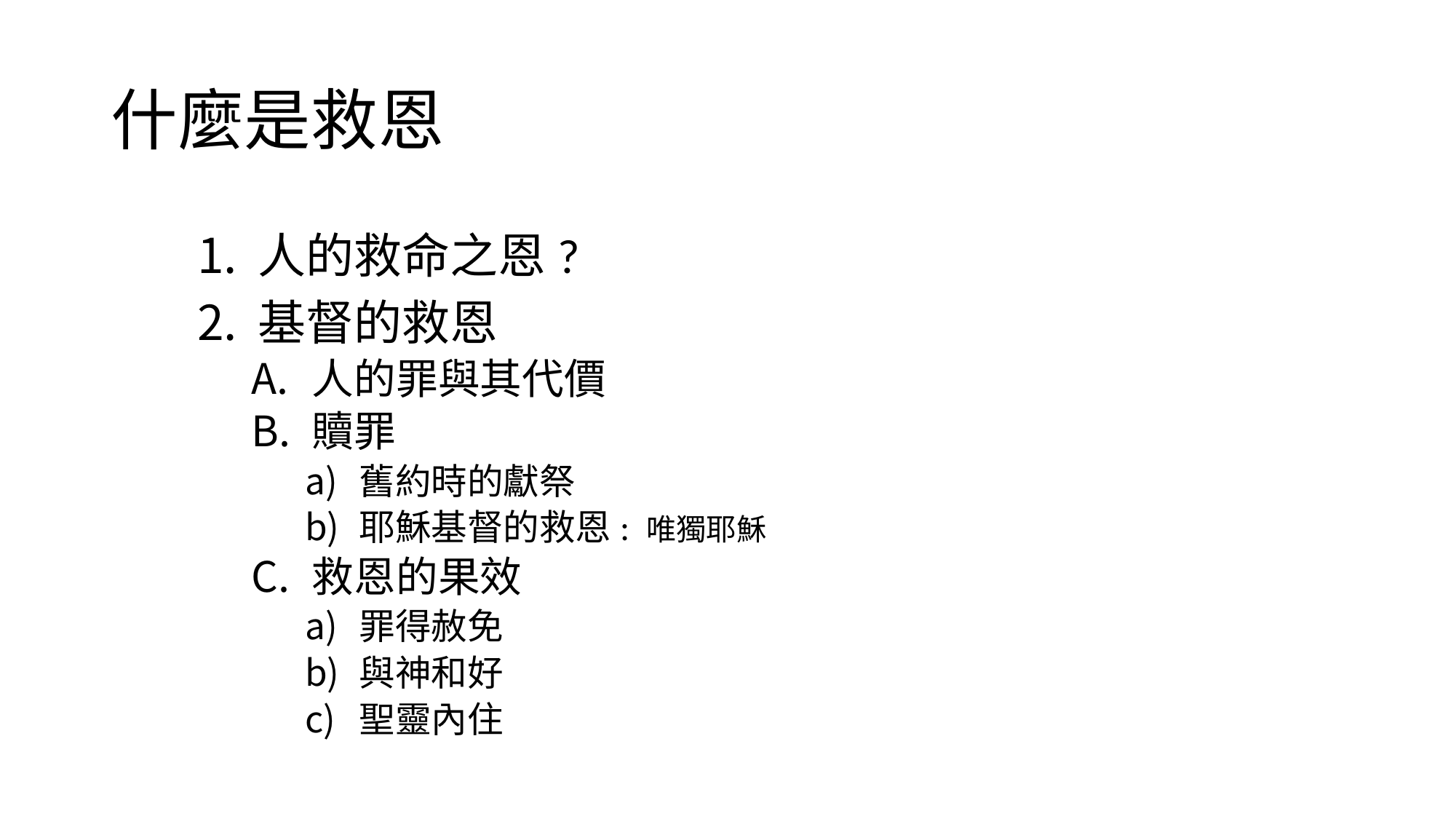

# 什麼是救恩
人的救命之恩?
基督的救恩
人的罪與其代價
贖罪
舊約時的獻祭
耶穌基督的救恩: 唯獨耶穌
救恩的果效
罪得赦免
與神和好
聖靈內住